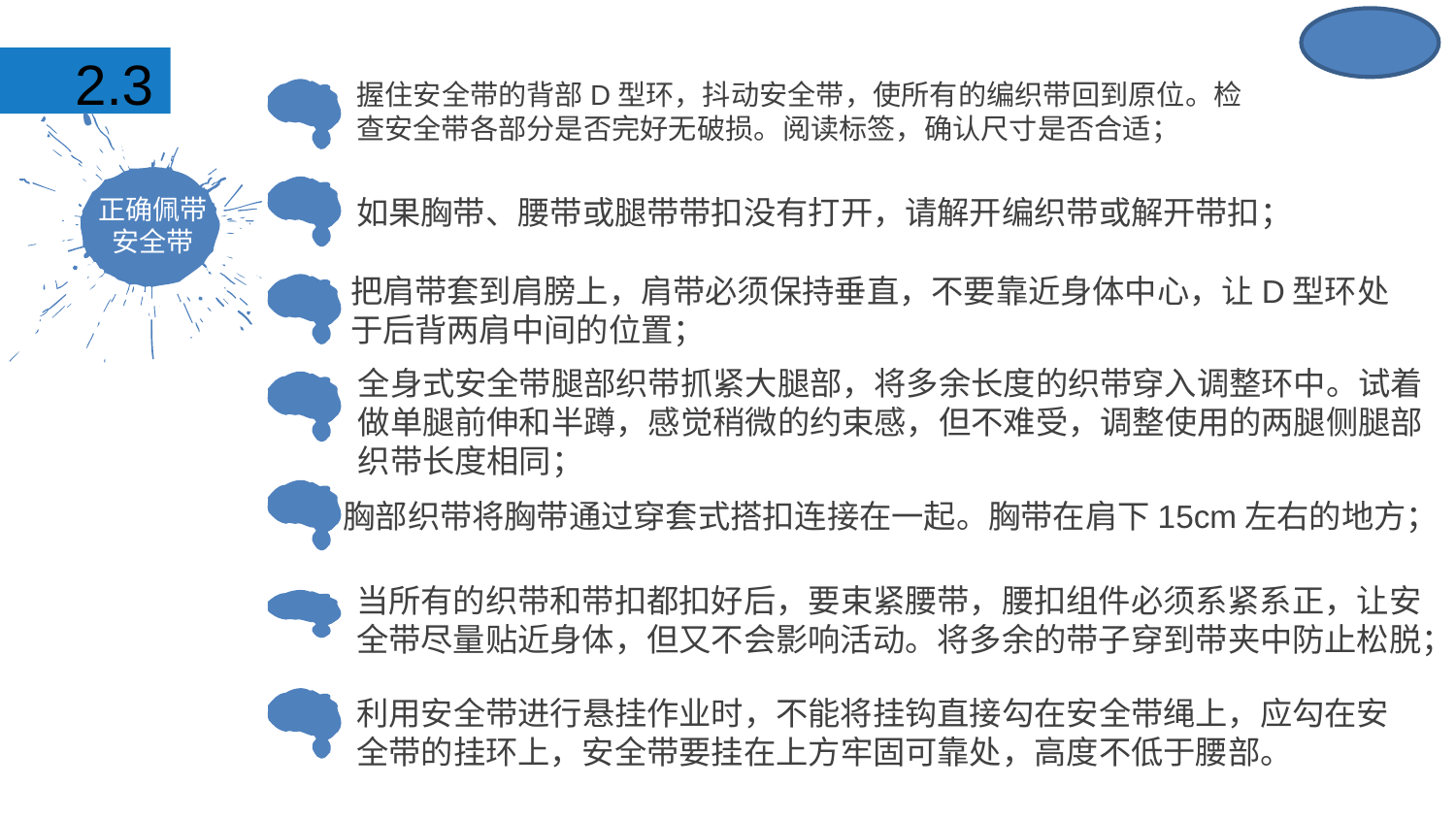

2.3
握住安全带的背部D型环，抖动安全带，使所有的编织带回到原位。检查安全带各部分是否完好无破损。阅读标签，确认尺寸是否合适；

正确佩带
安全带

如果胸带、腰带或腿带带扣没有打开，请解开编织带或解开带扣；
把肩带套到肩膀上，肩带必须保持垂直，不要靠近身体中心，让D型环处
于后背两肩中间的位置；

全身式安全带腿部织带抓紧大腿部，将多余长度的织带穿入调整环中。试着
做单腿前伸和半蹲，感觉稍微的约束感，但不难受，调整使用的两腿侧腿部
织带长度相同；

胸部织带将胸带通过穿套式搭扣连接在一起。胸带在肩下15cm左右的地方；
当所有的织带和带扣都扣好后，要束紧腰带，腰扣组件必须系紧系正，让安全带尽量贴近身体，但又不会影响活动。将多余的带子穿到带夹中防止松脱；

利用安全带进行悬挂作业时，不能将挂钩直接勾在安全带绳上，应勾在安全带的挂环上，安全带要挂在上方牢固可靠处，高度不低于腰部。